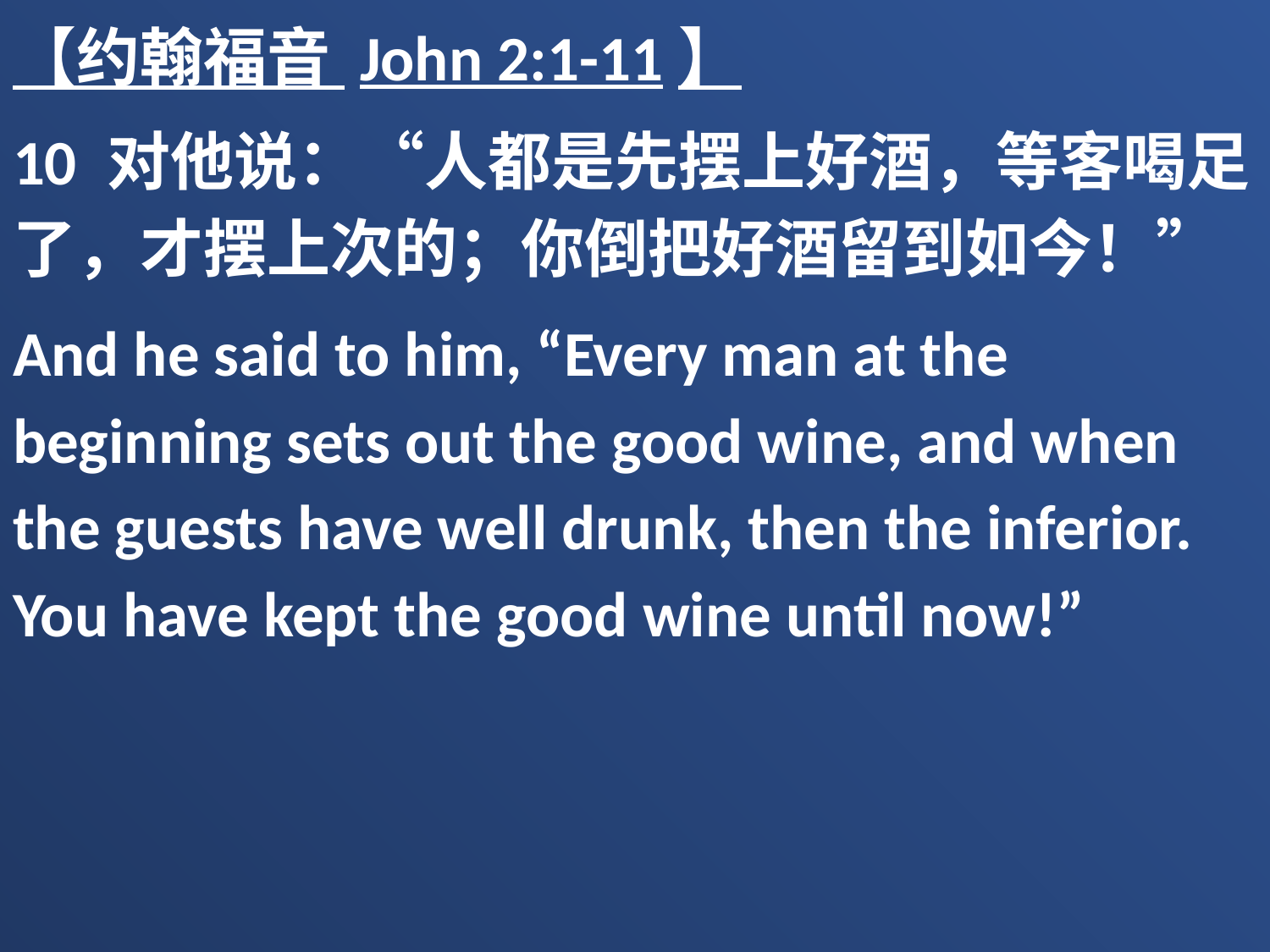

【约翰福音 John 2:1-11】
10 对他说：“人都是先摆上好酒，等客喝足了，才摆上次的；你倒把好酒留到如今！”
And he said to him, “Every man at the beginning sets out the good wine, and when the guests have well drunk, then the inferior. You have kept the good wine until now!”